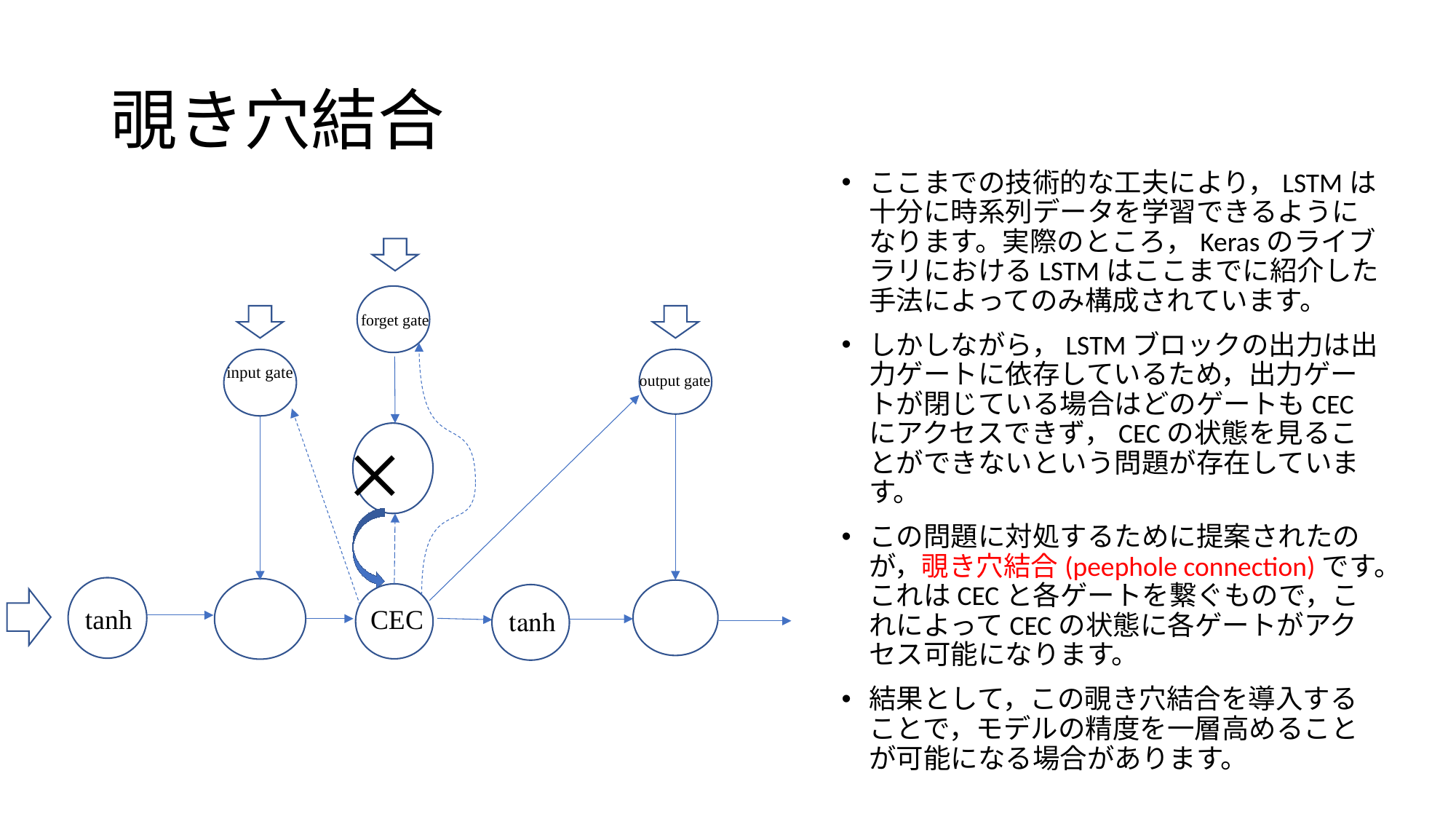

# 覗き穴結合
ここまでの技術的な工夫により，LSTMは十分に時系列データを学習できるようになります。実際のところ，KerasのライブラリにおけるLSTMはここまでに紹介した手法によってのみ構成されています。
しかしながら，LSTMブロックの出力は出力ゲートに依存しているため，出力ゲートが閉じている場合はどのゲートもCECにアクセスできず，CECの状態を見ることができないという問題が存在しています。
この問題に対処するために提案されたのが，覗き穴結合(peephole connection)です。これはCECと各ゲートを繋ぐもので，これによってCECの状態に各ゲートがアクセス可能になります。
結果として，この覗き穴結合を導入することで，モデルの精度を一層高めることが可能になる場合があります。

forget gate

input gate
output gate
×

CEC
tanh
tanh